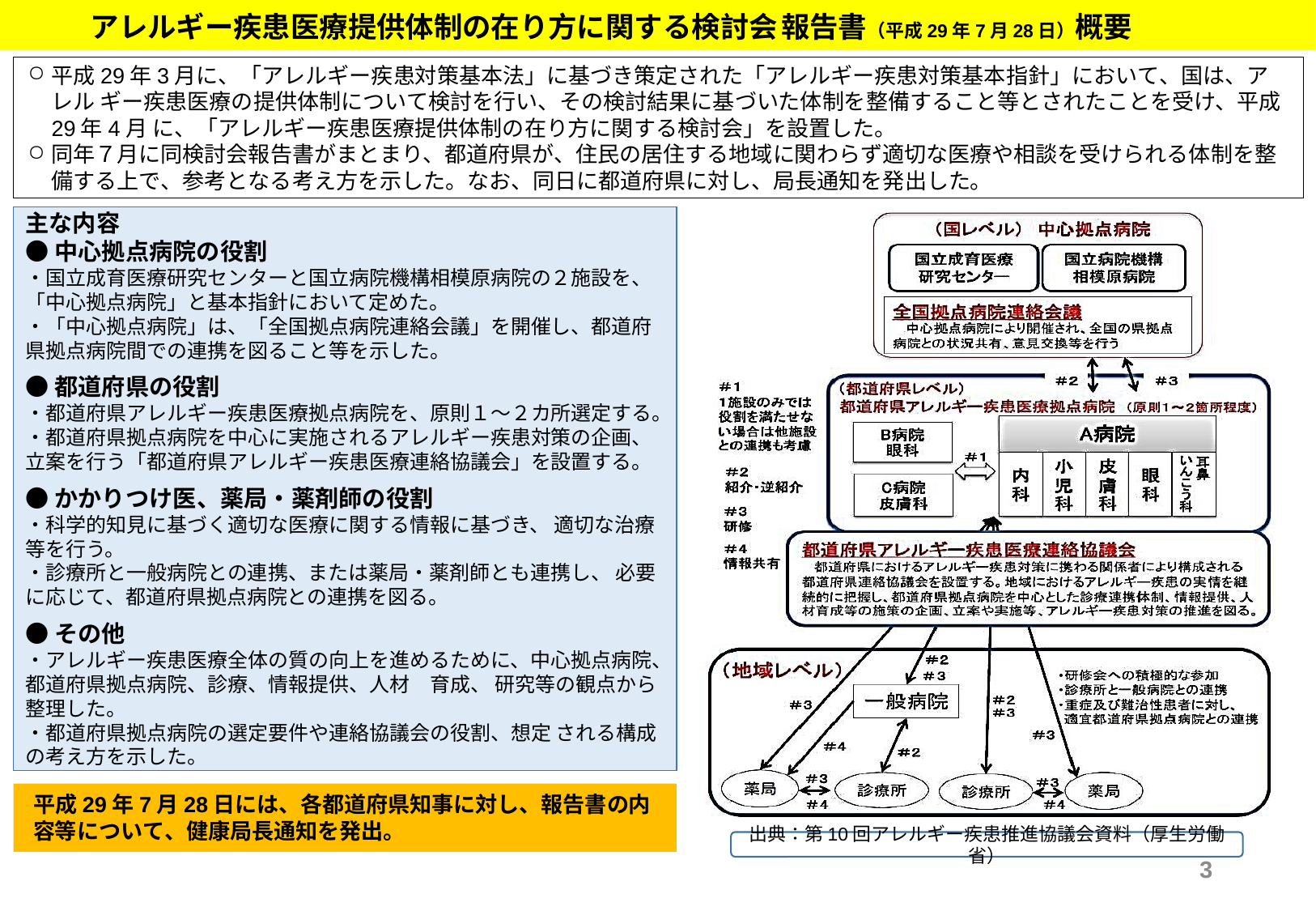

# アレルギー疾患医療提供体制の在り方に関する検討会	報告書（平成29年7月28日）概要
平成29年3月に、「アレルギー疾患対策基本法」に基づき策定された「アレルギー疾患対策基本指針」において、国は、アレル ギー疾患医療の提供体制について検討を行い、その検討結果に基づいた体制を整備すること等とされたことを受け、平成29年4月 に、「アレルギー疾患医療提供体制の在り方に関する検討会」を設置した。
同年７月に同検討会報告書がまとまり、都道府県が、住民の居住する地域に関わらず適切な医療や相談を受けられる体制を整備する上で、参考となる考え方を示した。なお、同日に都道府県に対し、局長通知を発出した。
主な内容
●中心拠点病院の役割
・国立成育医療研究センターと国立病院機構相模原病院の２施設を、「中心拠点病院」と基本指針において定めた。
・「中心拠点病院」は、「全国拠点病院連絡会議」を開催し、都道府県拠点病院間での連携を図ること等を示した。
●都道府県の役割
・都道府県アレルギー疾患医療拠点病院を、原則１～２カ所選定する。
・都道府県拠点病院を中心に実施されるアレルギー疾患対策の企画、立案を行う「都道府県アレルギー疾患医療連絡協議会」を設置する。
●かかりつけ医、薬局・薬剤師の役割
・科学的知見に基づく適切な医療に関する情報に基づき、 適切な治療等を行う。
・診療所と一般病院との連携、または薬局・薬剤師とも連携し、 必要に応じて、都道府県拠点病院との連携を図る。
●その他
・アレルギー疾患医療全体の質の向上を進めるために、中心拠点病院、都道府県拠点病院、診療、情報提供、人材　育成、 研究等の観点から整理した。
・都道府県拠点病院の選定要件や連絡協議会の役割、想定 される構成の考え方を示した。

平成29年7月28日には、各都道府県知事に対し、報告書の内容等について、健康局長通知を発出。
出典：第10回アレルギー疾患推進協議会資料（厚生労働省）
3